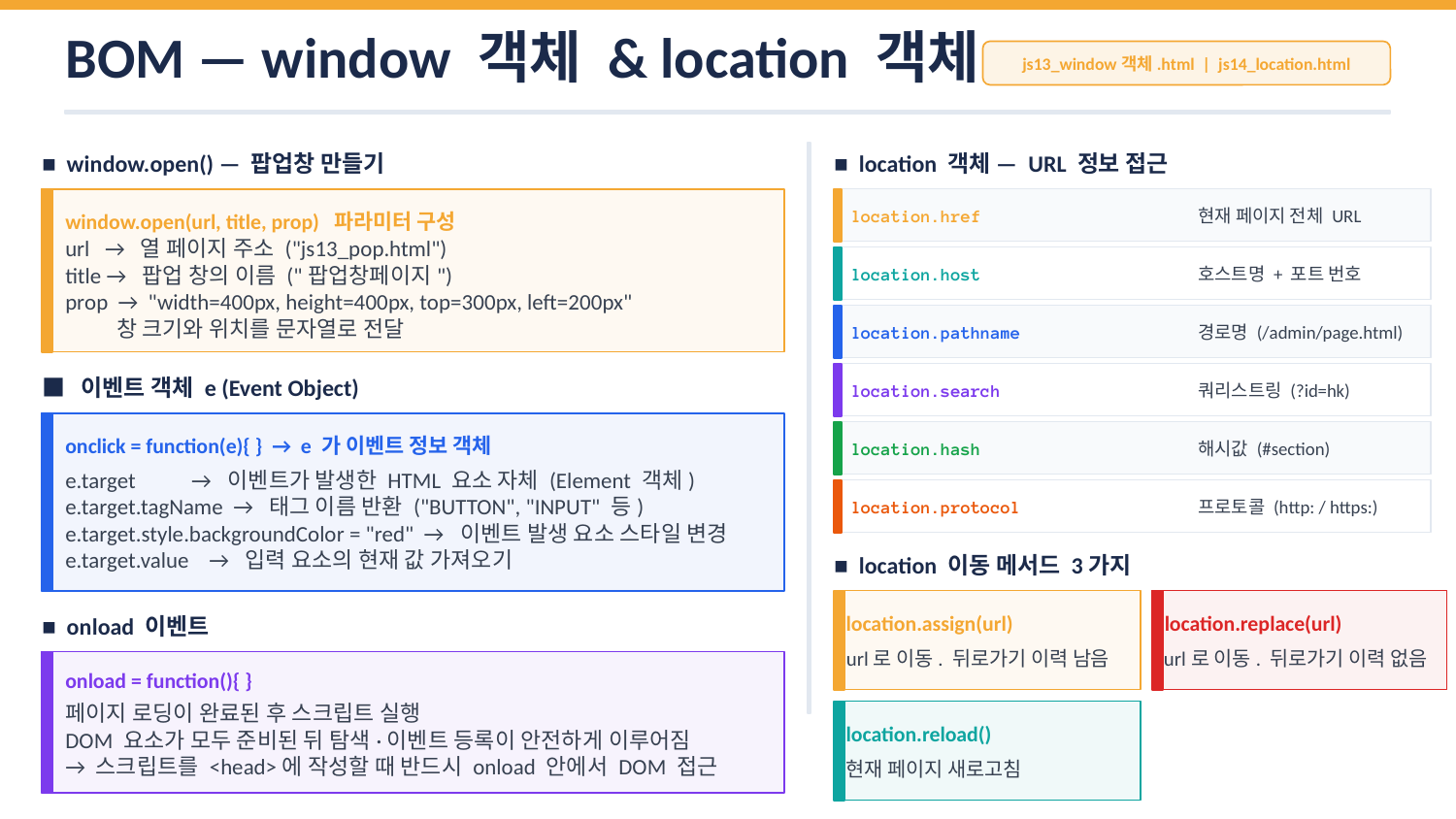

BOM — window 객체 & location 객체

js13_window객체.html  |  js14_location.html

■  window.open() — 팝업창 만들기

■  location 객체 — URL 정보 접근

location.href
현재 페이지 전체 URL
window.open(url, title, prop)  파라미터 구성
url   →  열 페이지 주소 ("js13_pop.html")
title →  팝업 창의 이름 ("팝업창페이지")
prop  →  "width=400px, height=400px, top=300px, left=200px"
         창 크기와 위치를 문자열로 전달

location.host
호스트명 + 포트 번호

location.pathname
경로명 (/admin/page.html)

location.search
쿼리스트링 (?id=hk)
■  이벤트 객체 e (Event Object)

location.hash
해시값 (#section)
onclick = function(e){ }  →  e 가 이벤트 정보 객체
e.target           →  이벤트가 발생한 HTML 요소 자체 (Element 객체)
e.target.tagName  →  태그 이름 반환 ("BUTTON", "INPUT" 등)
e.target.style.backgroundColor = "red"  →  이벤트 발생 요소 스타일 변경
e.target.value    →  입력 요소의 현재 값 가져오기

location.protocol
프로토콜 (http: / https:)
■  location 이동 메서드 3가지

location.replace(url)
location.assign(url)
■  onload 이벤트
url로 이동. 뒤로가기 이력 남음
url로 이동. 뒤로가기 이력 없음

onload = function(){ }
페이지 로딩이 완료된 후 스크립트 실행
DOM 요소가 모두 준비된 뒤 탐색·이벤트 등록이 안전하게 이루어짐
→ 스크립트를 <head>에 작성할 때 반드시 onload 안에서 DOM 접근

location.reload()
현재 페이지 새로고침